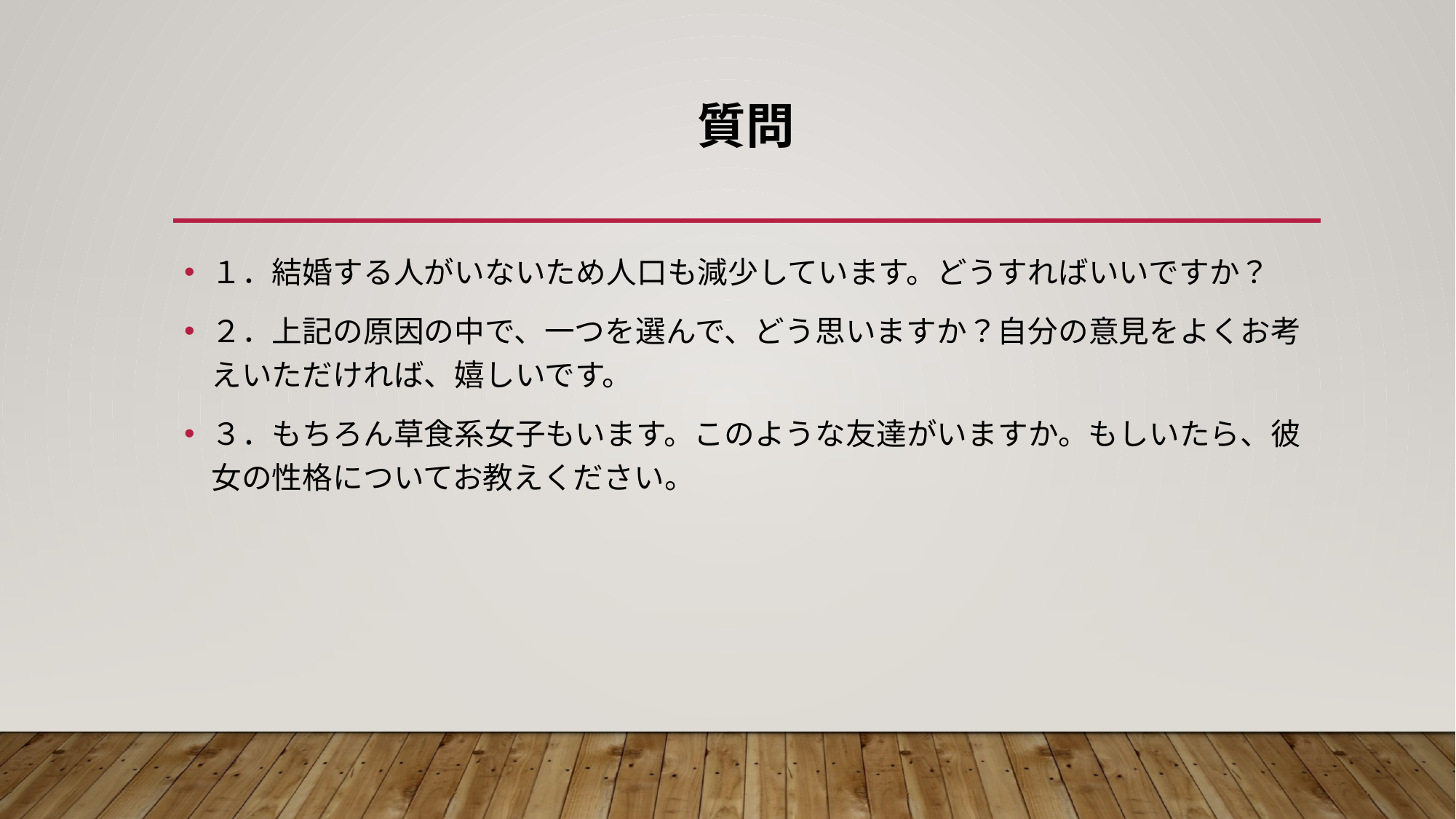

# 質問
１．結婚する人がいないため人口も減少しています。どうすればいいですか？
２．上記の原因の中で、一つを選んで、どう思いますか？自分の意見をよくお考えいただければ、嬉しいです。
３．もちろん草食系女子もいます。このような友達がいますか。もしいたら、彼女の性格についてお教えください。